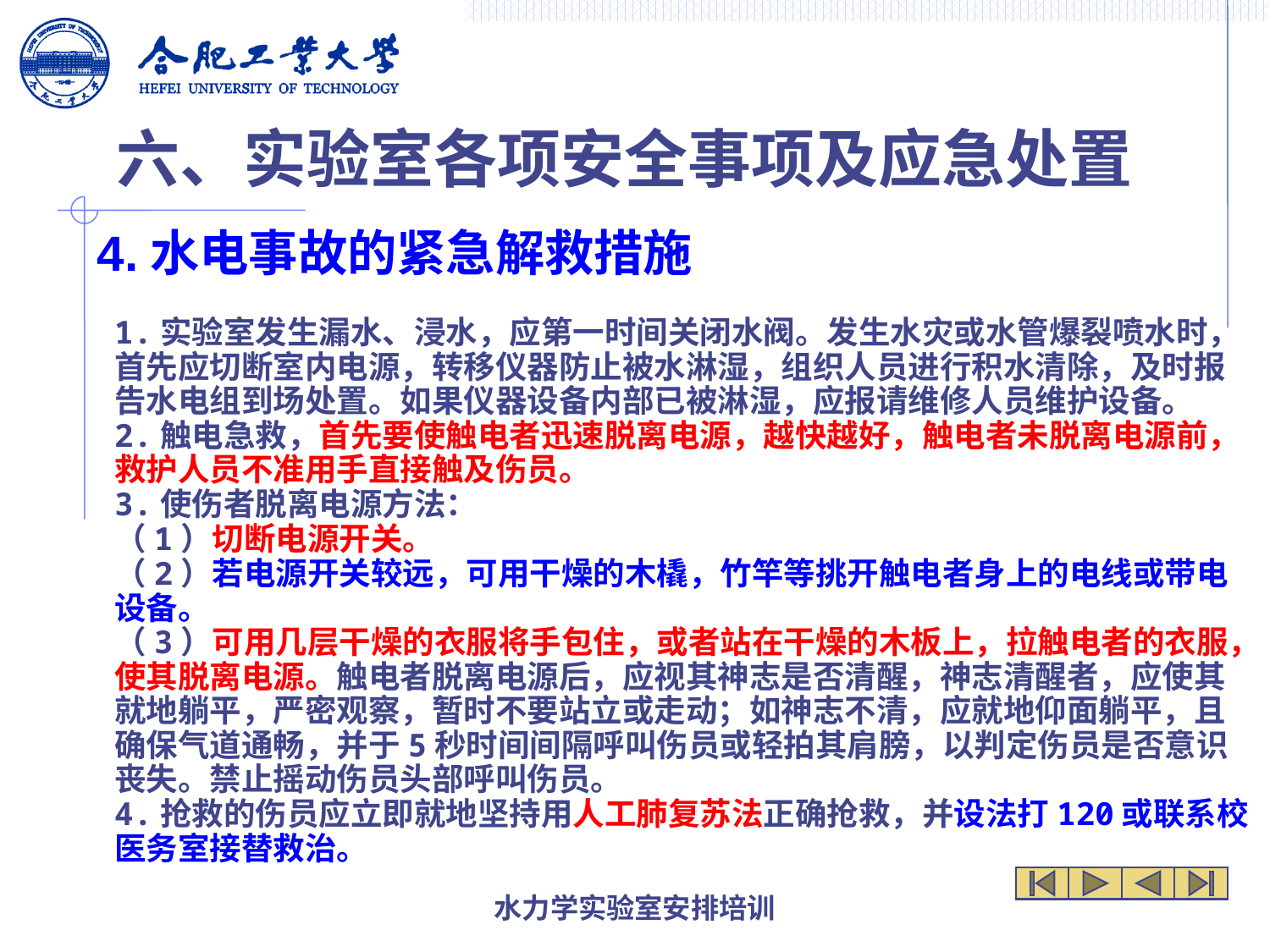

# 六、实验室各项安全事项及应急处置
4.水电事故的紧急解救措施
1.实验室发生漏水、浸水，应第一时间关闭水阀。发生水灾或水管爆裂喷水时，首先应切断室内电源，转移仪器防止被水淋湿，组织人员进行积水清除，及时报告水电组到场处置。如果仪器设备内部已被淋湿，应报请维修人员维护设备。
2.触电急救，首先要使触电者迅速脱离电源，越快越好，触电者未脱离电源前，救护人员不准用手直接触及伤员。
3.使伤者脱离电源方法：
（1）切断电源开关。
（2）若电源开关较远，可用干燥的木橇，竹竿等挑开触电者身上的电线或带电设备。
（3）可用几层干燥的衣服将手包住，或者站在干燥的木板上，拉触电者的衣服，使其脱离电源。触电者脱离电源后，应视其神志是否清醒，神志清醒者，应使其就地躺平，严密观察，暂时不要站立或走动；如神志不清，应就地仰面躺平，且确保气道通畅，并于5秒时间间隔呼叫伤员或轻拍其肩膀，以判定伤员是否意识丧失。禁止摇动伤员头部呼叫伤员。
4.抢救的伤员应立即就地坚持用人工肺复苏法正确抢救，并设法打120或联系校医务室接替救治。
水力学实验室安排培训